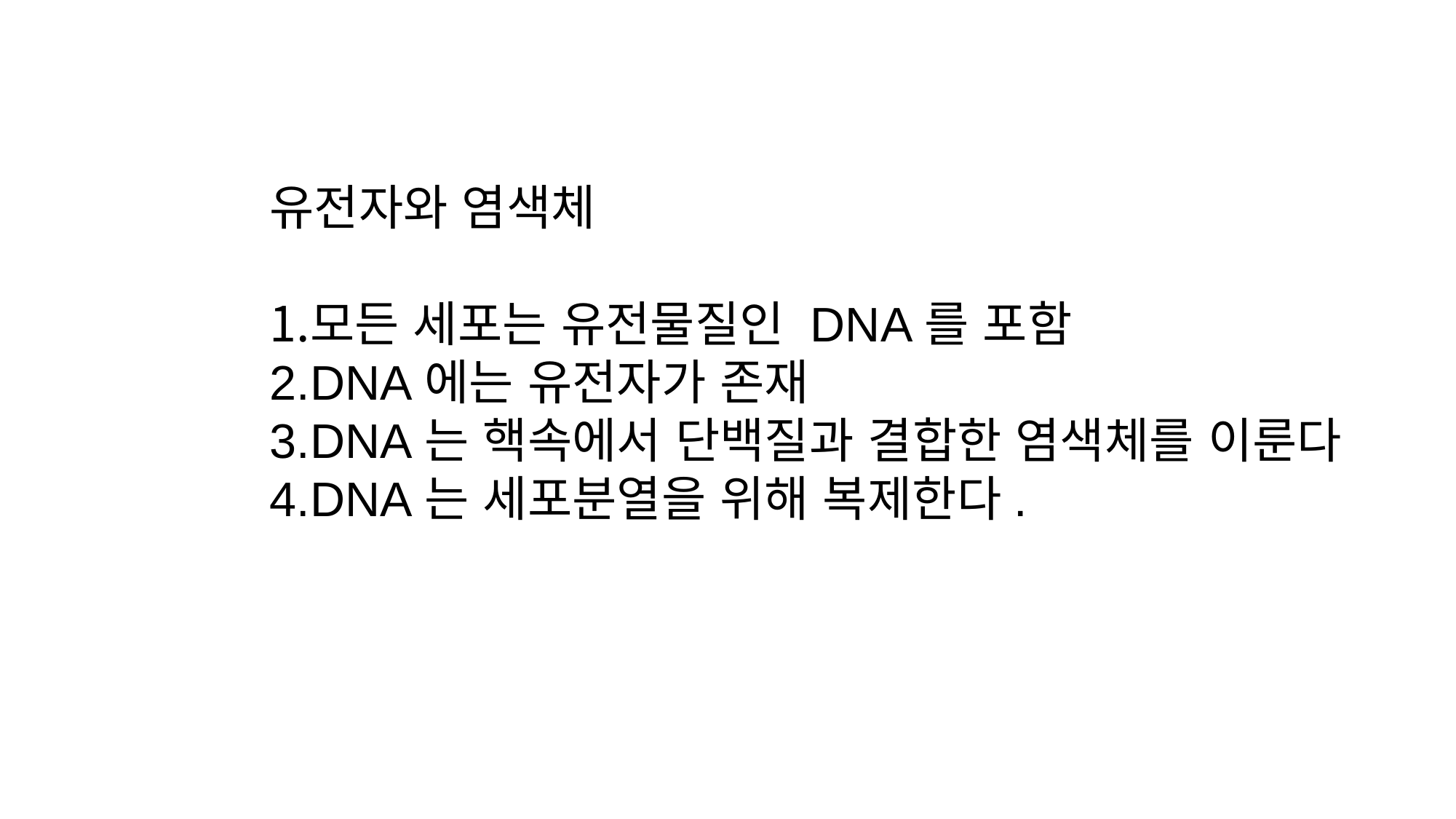

유전자와 염색체

모든 세포는 유전물질인 DNA를 포함
DNA에는 유전자가 존재
DNA는 핵속에서 단백질과 결합한 염색체를 이룬다
DNA는 세포분열을 위해 복제한다.